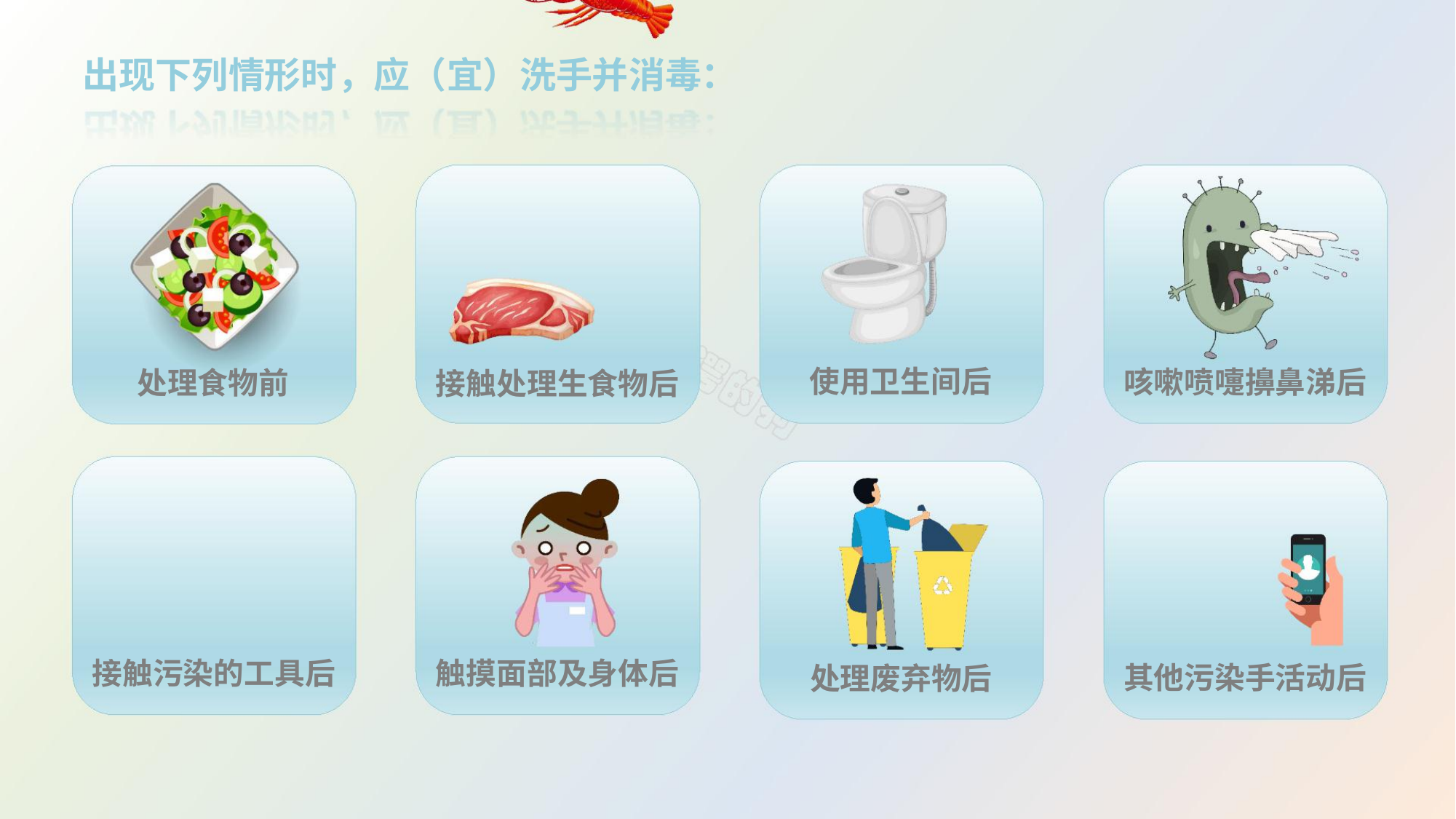

出现下列情形时，应（宜）洗手并消毒：
使用卫生间后
处理废弃物后
咳嗽喷嚏擤鼻涕后
其他污染手活动后
处理食物前
接触处理生食物后
触摸面部及身体后
接触污染的工具后